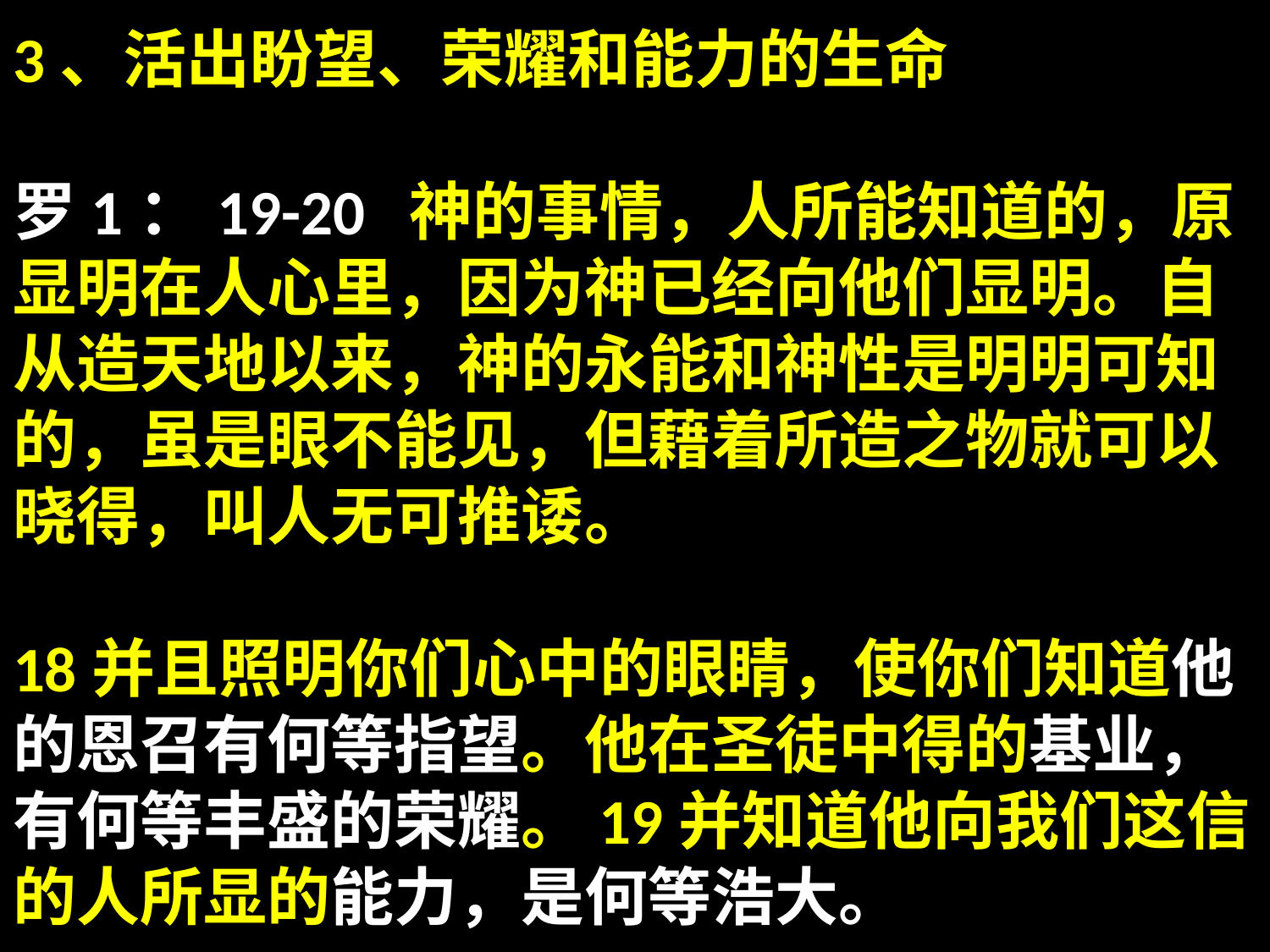

3、活出盼望、荣耀和能力的生命
罗1：19-20  神的事情，人所能知道的，原显明在人心里，因为神已经向他们显明。自从造天地以来，神的永能和神性是明明可知的，虽是眼不能见，但藉着所造之物就可以晓得，叫人无可推诿。
18并且照明你们心中的眼睛，使你们知道他的恩召有何等指望。他在圣徒中得的基业，有何等丰盛的荣耀。19并知道他向我们这信的人所显的能力，是何等浩大。